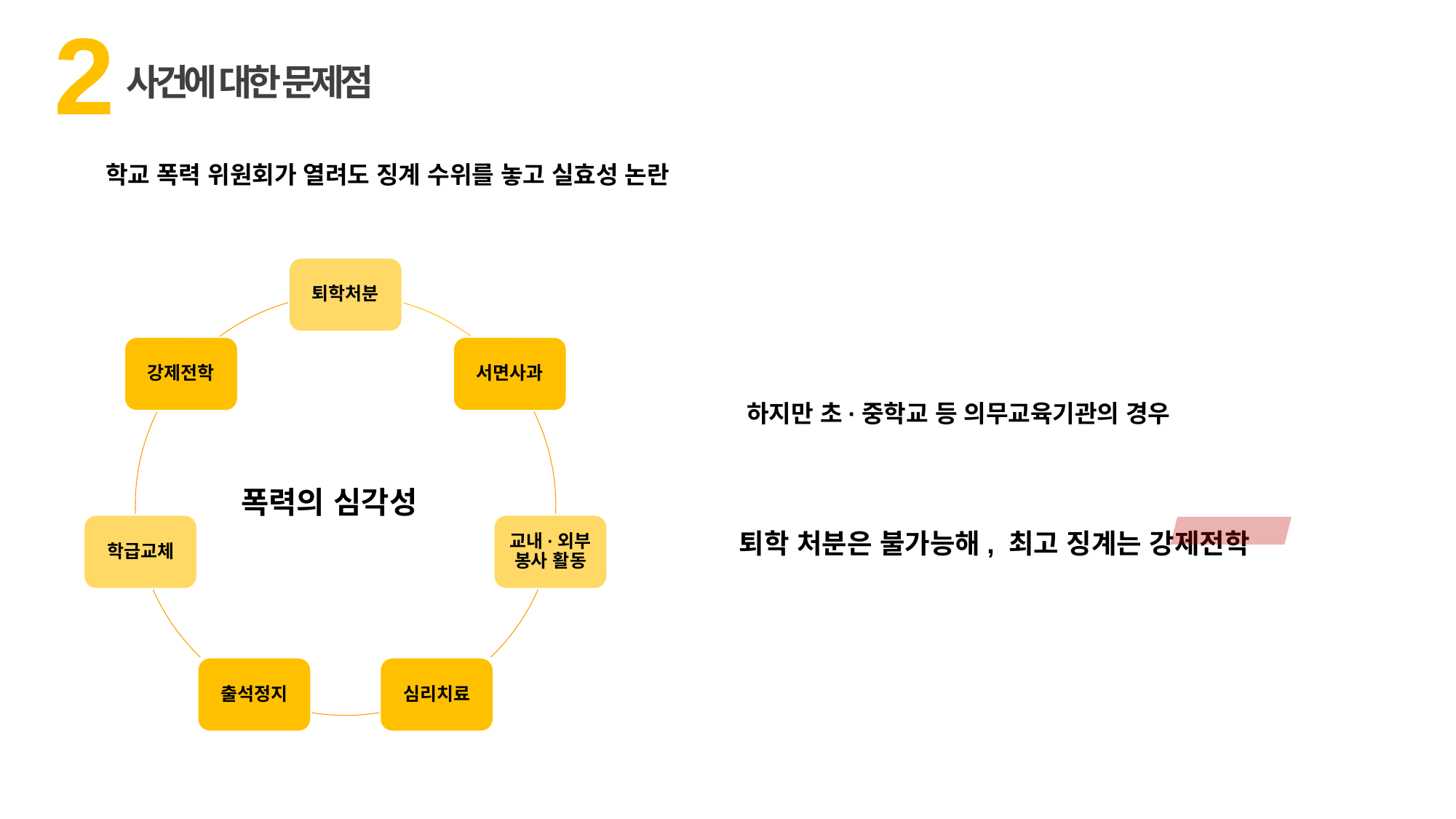

2
사건에 대한 문제점
학교 폭력 위원회가 열려도 징계 수위를 놓고 실효성 논란
퇴학처분
서면사과
교내·외부 봉사 활동
심리치료
출석정지
학급교체
강제전학
   하지만 초·중학교 등 의무교육기관의 경우

  퇴학 처분은 불가능해, 최고 징계는 강제전학
폭력의 심각성